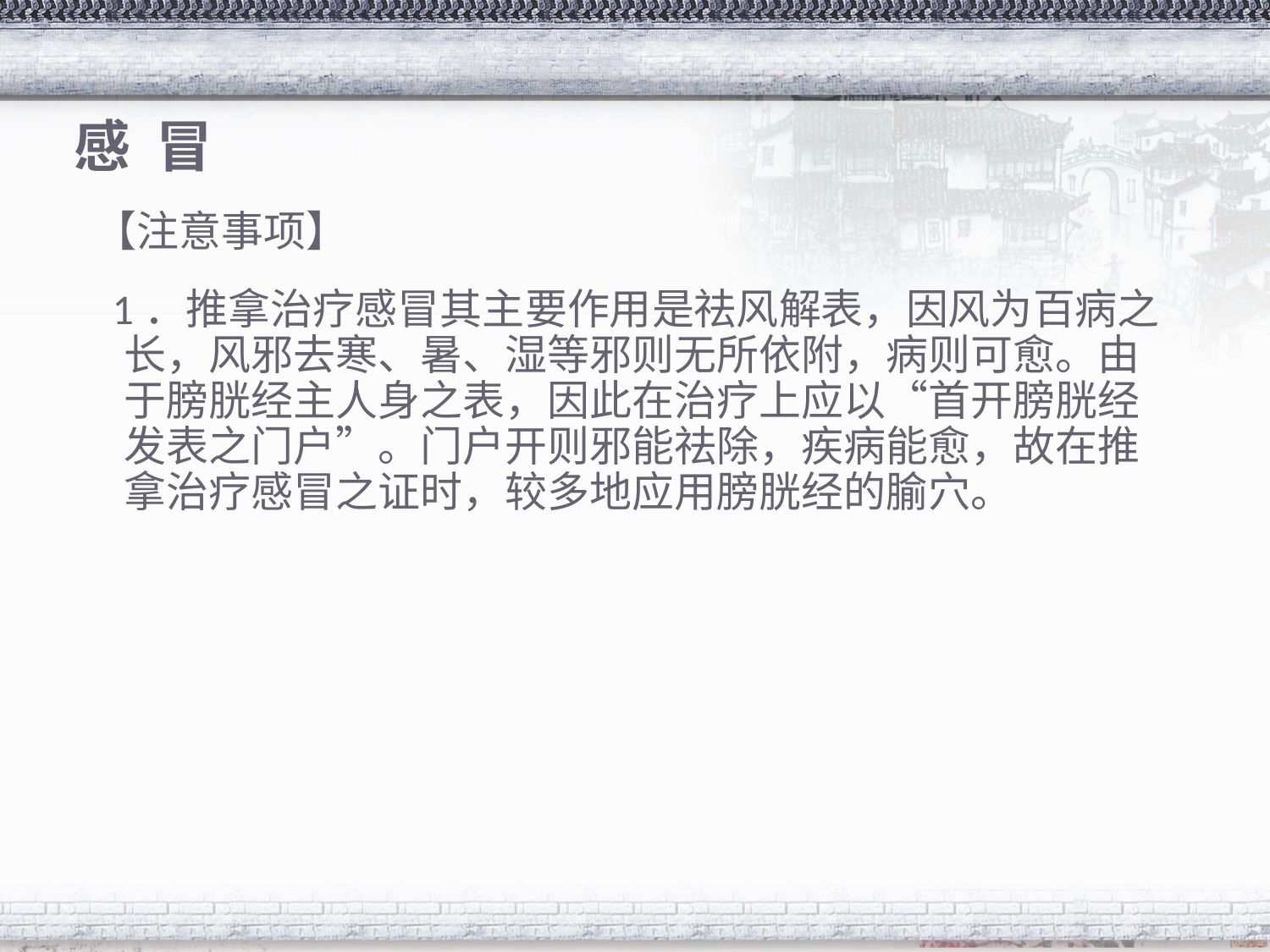

# 感  冒
 【注意事项】
    1．推拿治疗感冒其主要作用是祛风解表，因风为百病之长，风邪去寒、暑、湿等邪则无所依附，病则可愈。由于膀胱经主人身之表，因此在治疗上应以“首开膀胱经发表之门户”。门户开则邪能祛除，疾病能愈，故在推拿治疗感冒之证时，较多地应用膀胱经的腧穴。